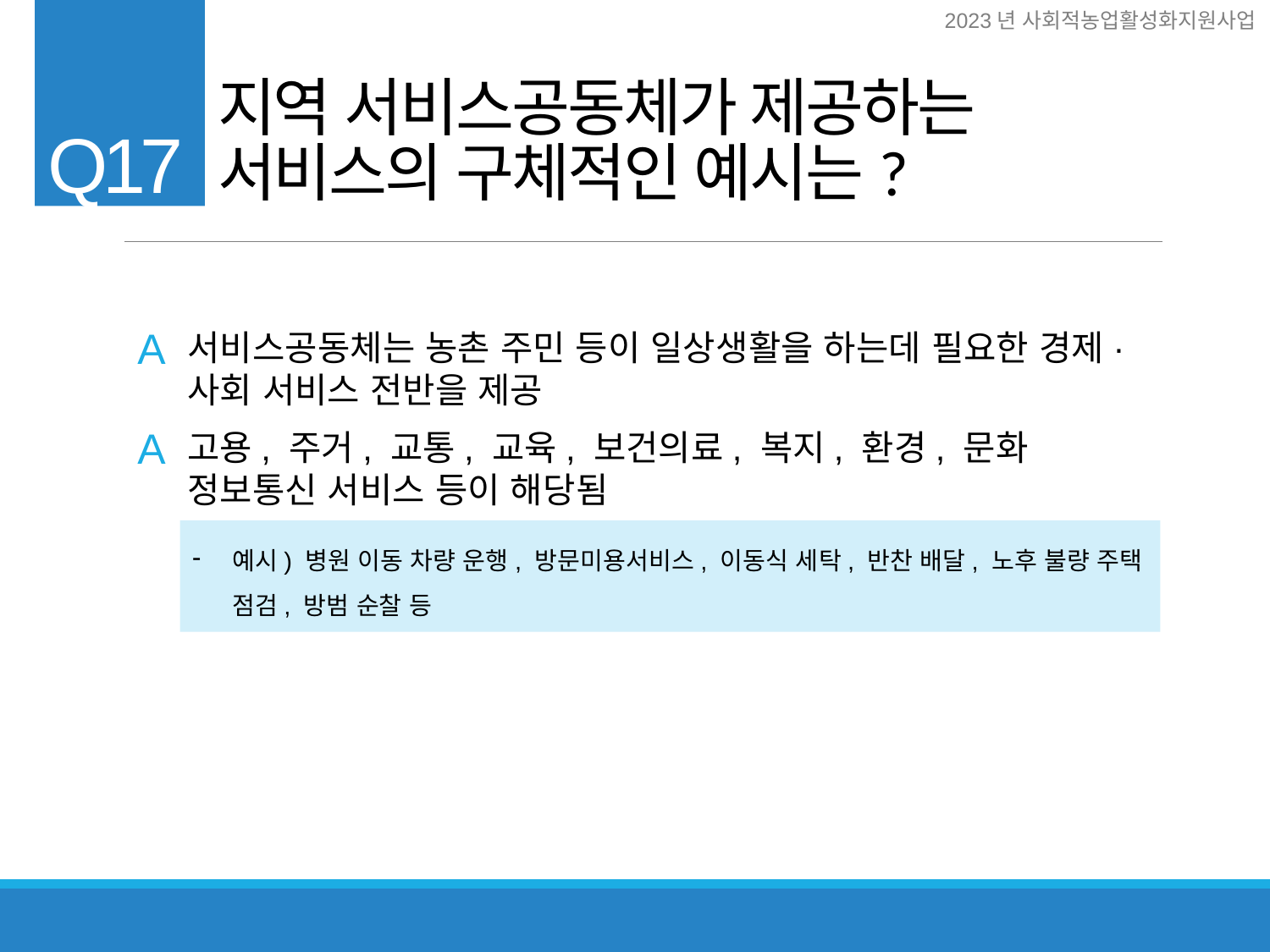

지역 서비스공동체가 제공하는
서비스의 구체적인 예시는?
Q17
A
서비스공동체는 농촌 주민 등이 일상생활을 하는데 필요한 경제·사회 서비스 전반을 제공
A
고용, 주거, 교통, 교육, 보건의료, 복지, 환경, 문화 정보통신 서비스 등이 해당됨

예시) 병원 이동 차량 운행, 방문미용서비스, 이동식 세탁, 반찬 배달, 노후 불량 주택 점검, 방범 순찰 등